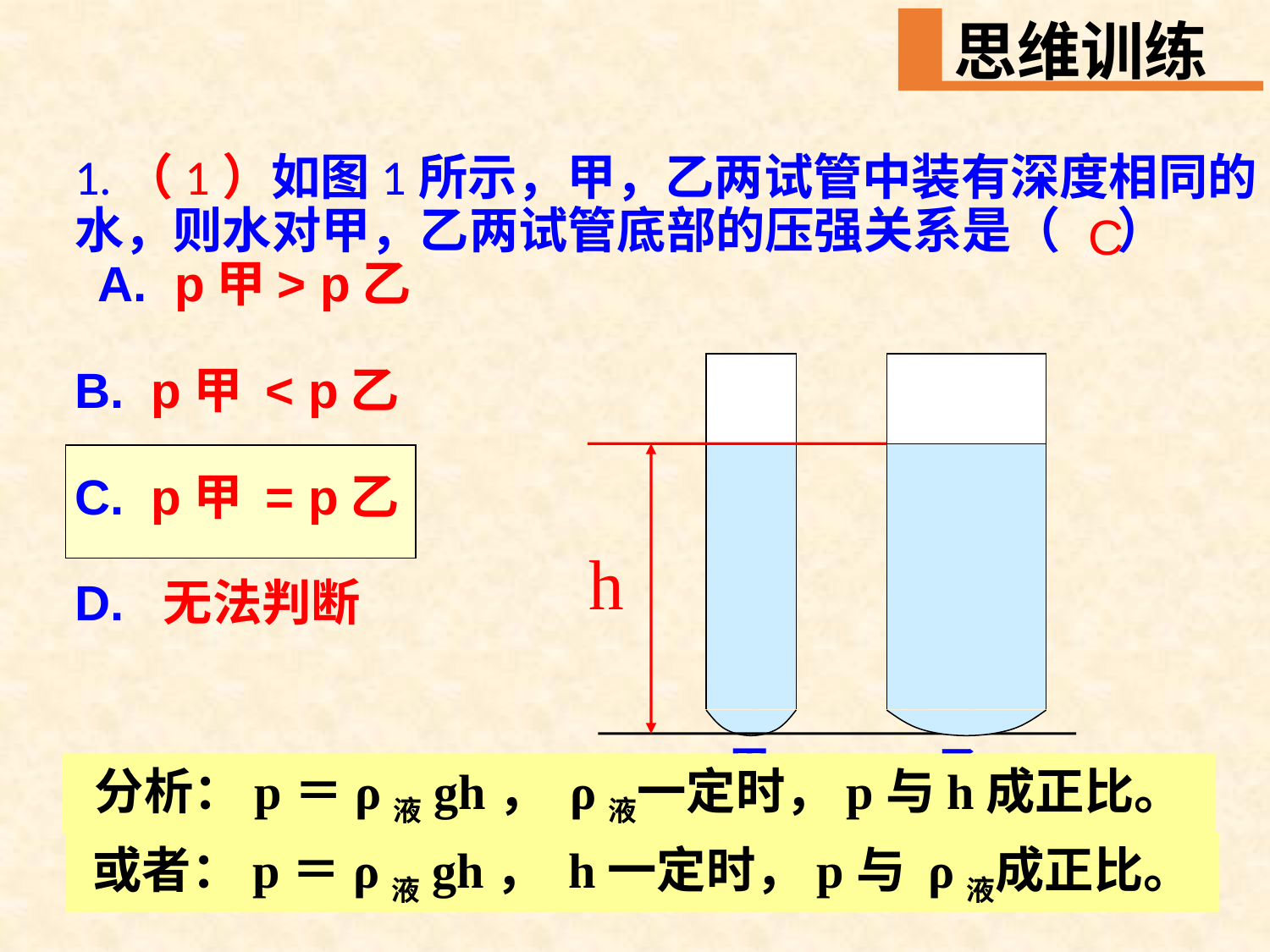

# 1.（1）如图1所示，甲，乙两试管中装有深度相同的水，则水对甲，乙两试管底部的压强关系是（     ） A.  p甲> p乙 B.  p甲 < p乙 C.  p甲 = p乙 D.  无法判断
思维训练
C

h

甲
乙

分析：p＝ρ液gh， ρ液一定时，p与h成正比。
或者：p＝ρ液gh， h一定时，p与 ρ液成正比。